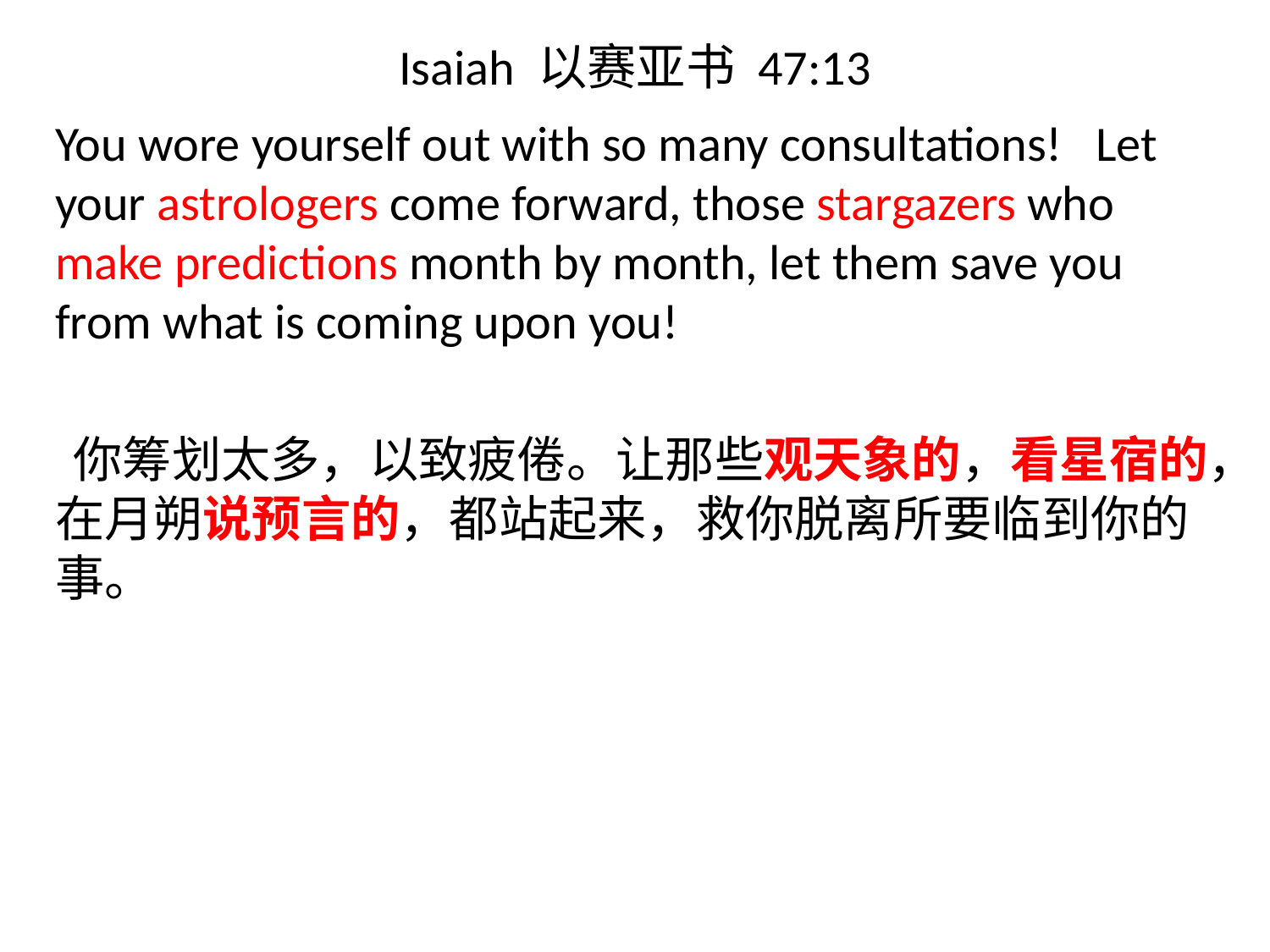

# Isaiah 以赛亚书 47:13
You wore yourself out with so many consultations!   Let your astrologers come forward, those stargazers who make predictions month by month, let them save you from what is coming upon you!

 你筹划太多，以致疲倦。让那些观天象的，看星宿的，在月朔说预言的，都站起来，救你脱离所要临到你的事。